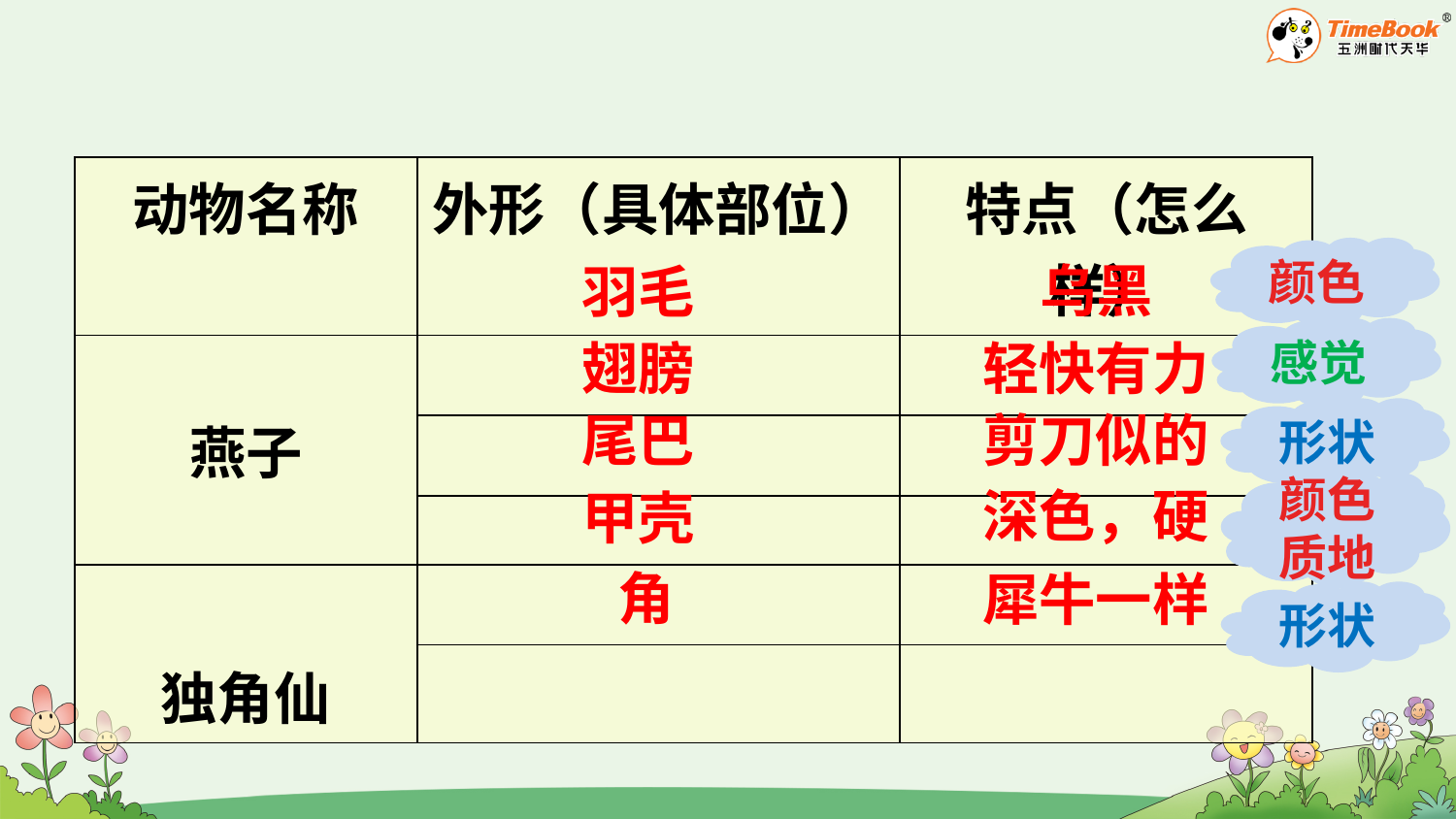

| 动物名称 | 外形（具体部位） | 特点（怎么样） |
| --- | --- | --- |
| 燕子 |  |  |
|  |  |  |
|  |  |  |
| 独角仙 |  |  |
|  |  |  |
颜色
乌黑
羽毛
感觉
翅膀
轻快有力
尾巴
剪刀似的
形状
颜色质地
深色，硬
甲壳
角
犀牛一样
形状